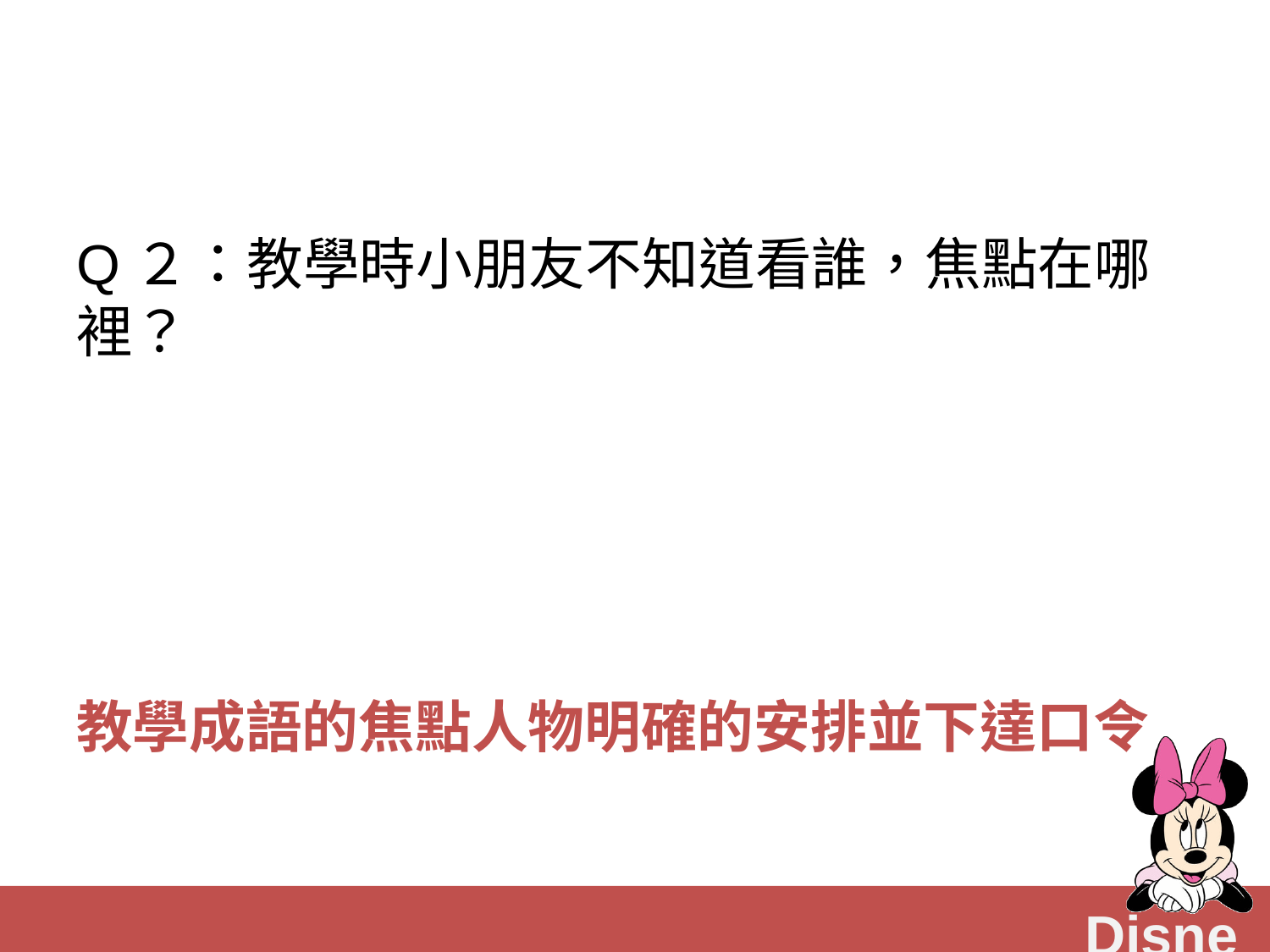

#
Q２：教學時小朋友不知道看誰，焦點在哪裡？

教學成語的焦點人物明確的安排並下達口令